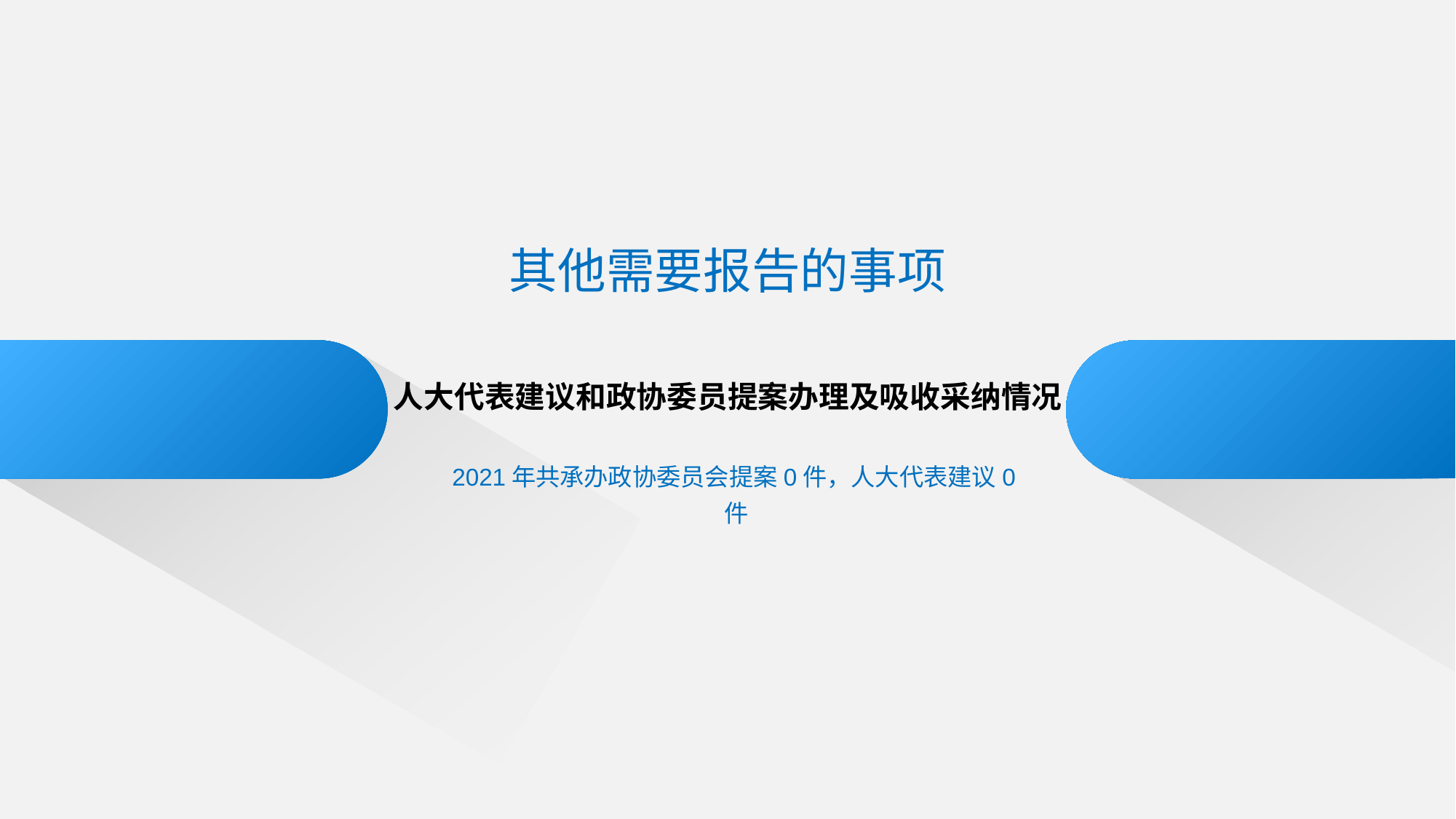

其他需要报告的事项

人大代表建议和政协委员提案办理及吸收采纳情况
2021年共承办政协委员会提案0件，人大代表建议0件